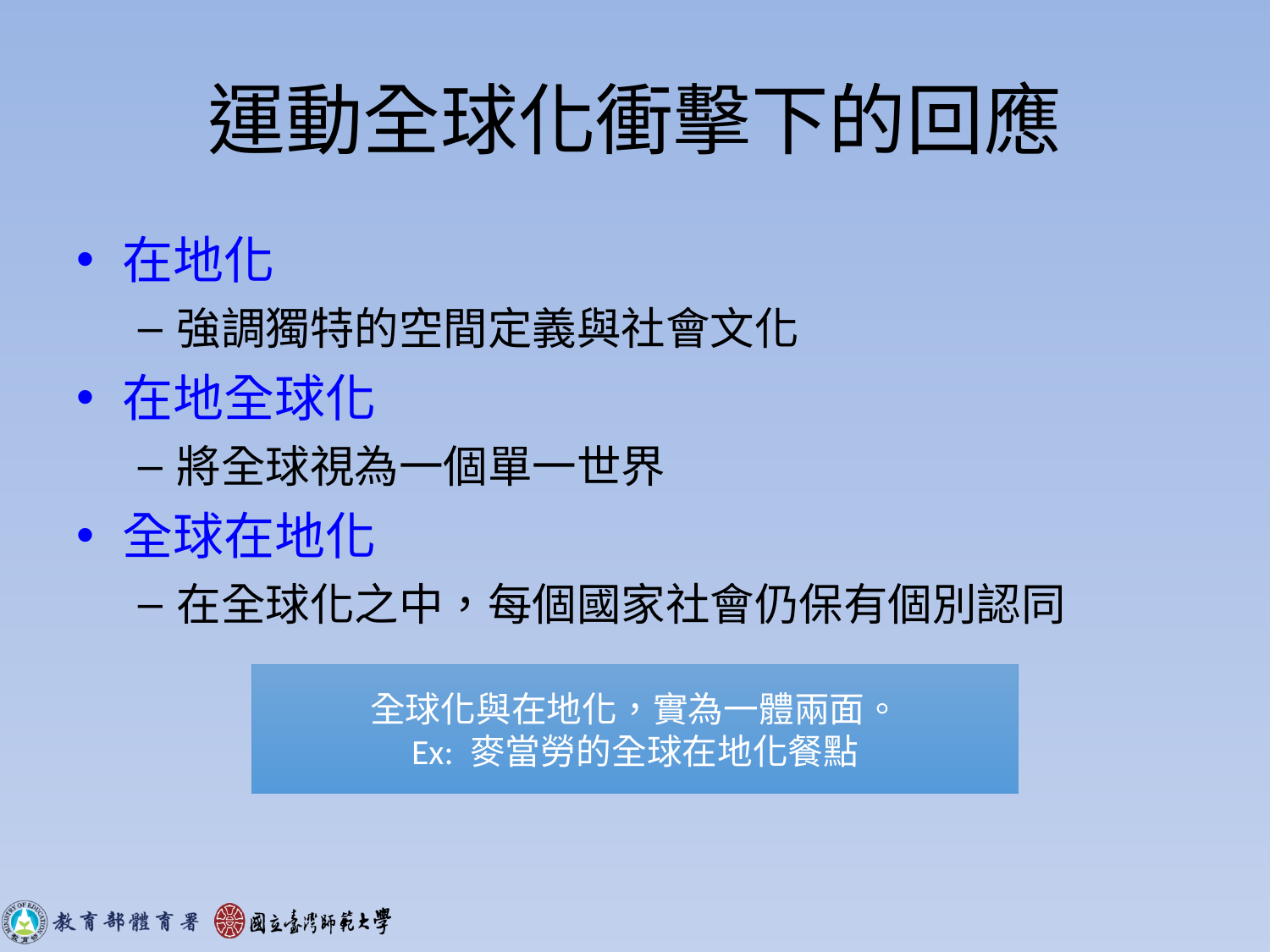

# 運動全球化衝擊下的回應
在地化
強調獨特的空間定義與社會文化
在地全球化
將全球視為一個單一世界
全球在地化
在全球化之中，每個國家社會仍保有個別認同

全球化與在地化，實為一體兩面。
Ex: 麥當勞的全球在地化餐點